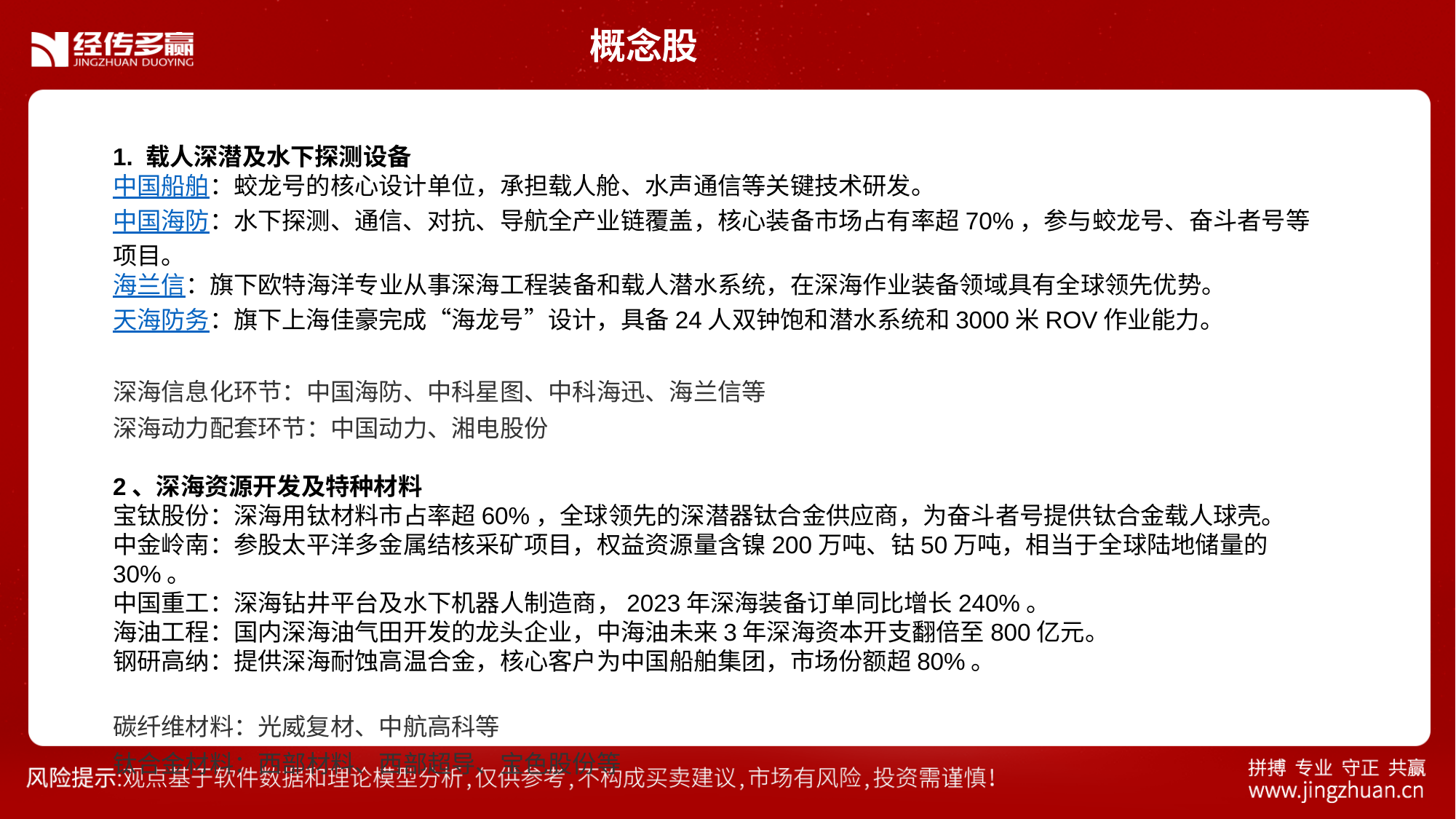

概念股
1. 载人深潜及水下探测设备
中国船舶：蛟龙号的核心设计单位，承担载人舱、水声通信等关键技术研发。
中国海防：水下探测、通信、对抗、导航全产业链覆盖，核心装备市场占有率超70%，参与蛟龙号、奋斗者号等项目。
海兰信：旗下欧特海洋专业从事深海工程装备和载人潜水系统，在深海作业装备领域具有全球领先优势。
天海防务：旗下上海佳豪完成“海龙号”设计，具备24人双钟饱和潜水系统和3000米ROV作业能力。

深海信息化环节：中国海防、中科星图、中科海迅、海兰信等
深海动力配套环节：中国动力、湘电股份

2、深海资源开发及特种材料
宝钛股份：深海用钛材料市占率超60%，全球领先的深潜器钛合金供应商，为奋斗者号提供钛合金载人球壳。
中金岭南：参股太平洋多金属结核采矿项目，权益资源量含镍200万吨、钴50万吨，相当于全球陆地储量的30%。
中国重工：深海钻井平台及水下机器人制造商，2023年深海装备订单同比增长240%。
海油工程：国内深海油气田开发的龙头企业，中海油未来3年深海资本开支翻倍至800亿元。
钢研高纳：提供深海耐蚀高温合金，核心客户为中国船舶集团，市场份额超80%。

碳纤维材料：光威复材、中航高科等
钛合金材料：西部材料、西部超导、宝色股份等